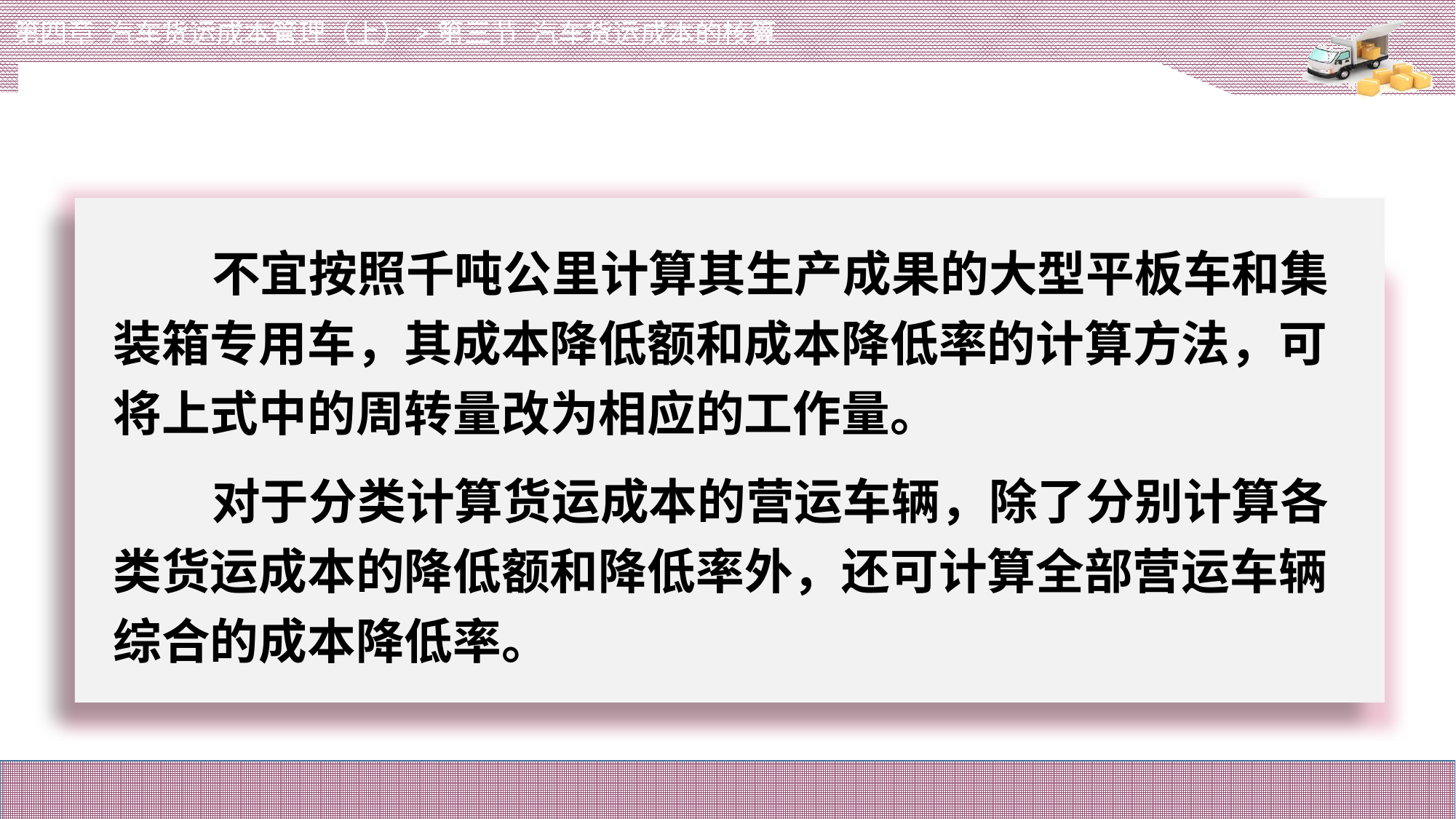

第四章  汽车货运成本管理（上）>第三节  汽车货运成本的核算
# 不宜按照千吨公里计算其生产成果的大型平板车和集装箱专用车，其成本降低额和成本降低率的计算方法，可将上式中的周转量改为相应的工作量。
对于分类计算货运成本的营运车辆，除了分别计算各类货运成本的降低额和降低率外，还可计算全部营运车辆综合的成本降低率。